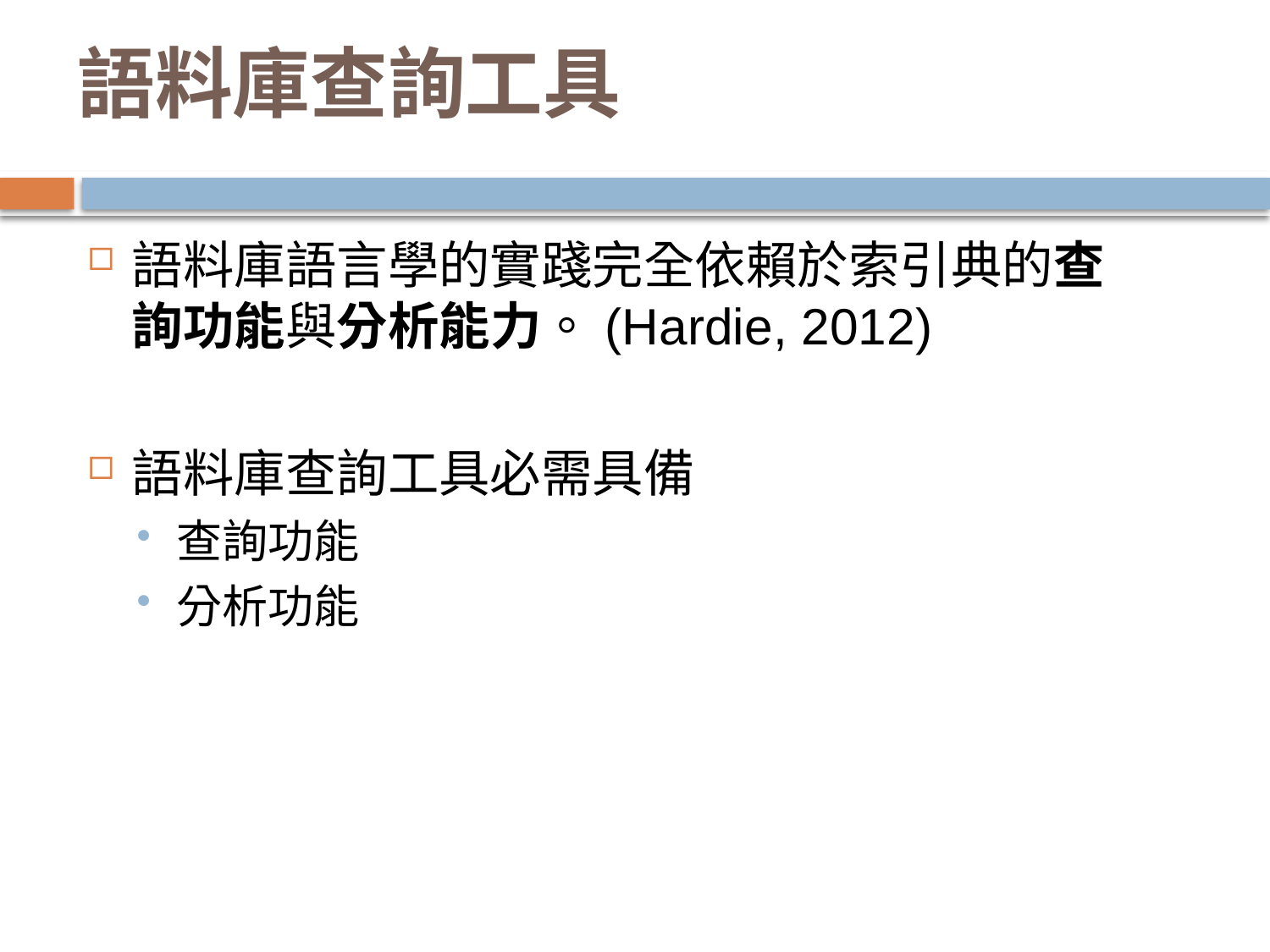

# 語料庫查詢工具
語料庫語言學的實踐完全依賴於索引典的查詢功能與分析能力。(Hardie, 2012)

語料庫查詢工具必需具備
查詢功能
分析功能